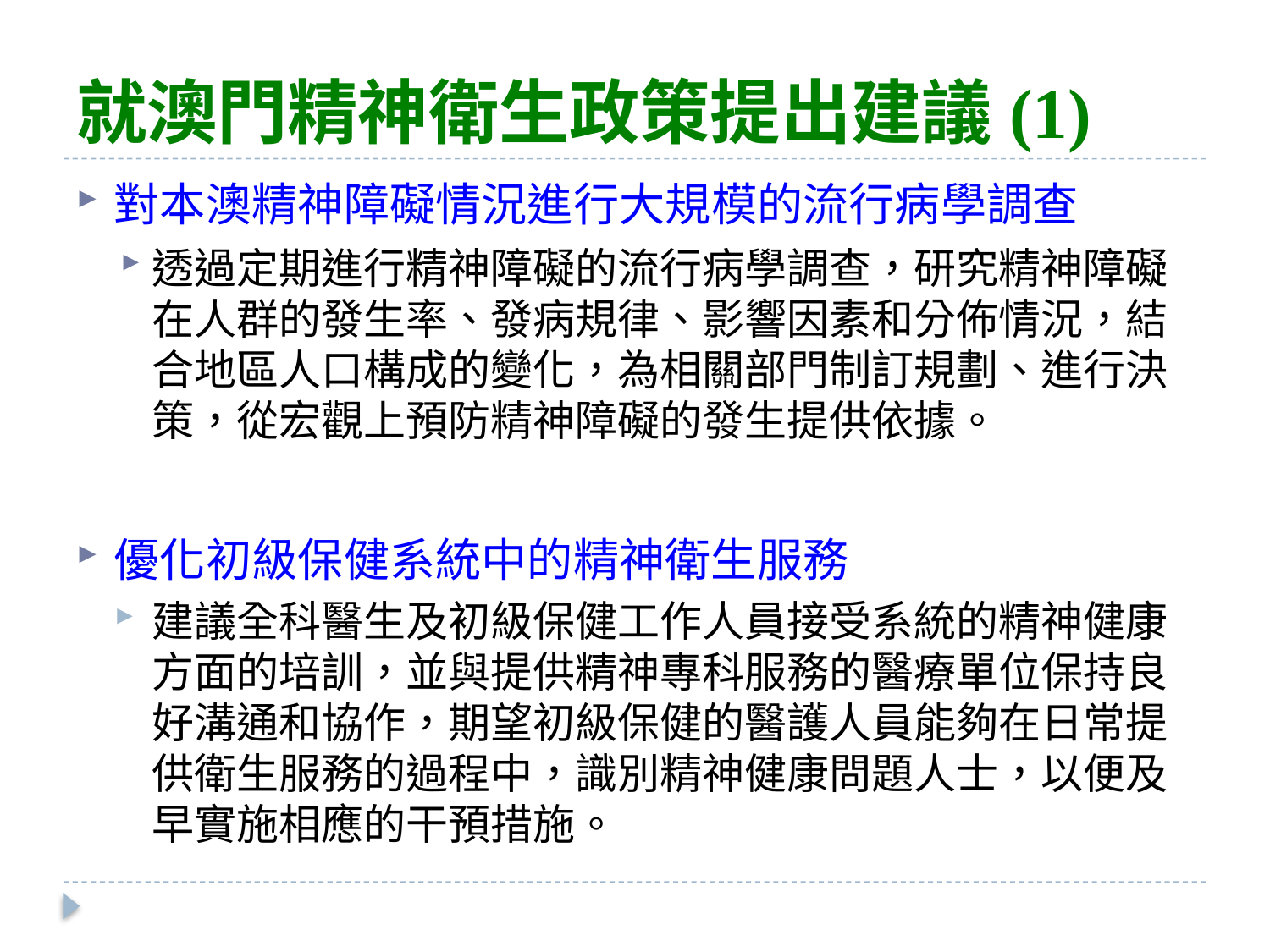

# 就澳門精神衛生政策提出建議(1)
對本澳精神障礙情況進行大規模的流行病學調查
透過定期進行精神障礙的流行病學調查，研究精神障礙在人群的發生率、發病規律、影響因素和分佈情況，結合地區人口構成的變化，為相關部門制訂規劃、進行決策，從宏觀上預防精神障礙的發生提供依據。

優化初級保健系統中的精神衛生服務
建議全科醫生及初級保健工作人員接受系統的精神健康方面的培訓，並與提供精神專科服務的醫療單位保持良好溝通和協作，期望初級保健的醫護人員能夠在日常提供衛生服務的過程中，識別精神健康問題人士，以便及早實施相應的干預措施。